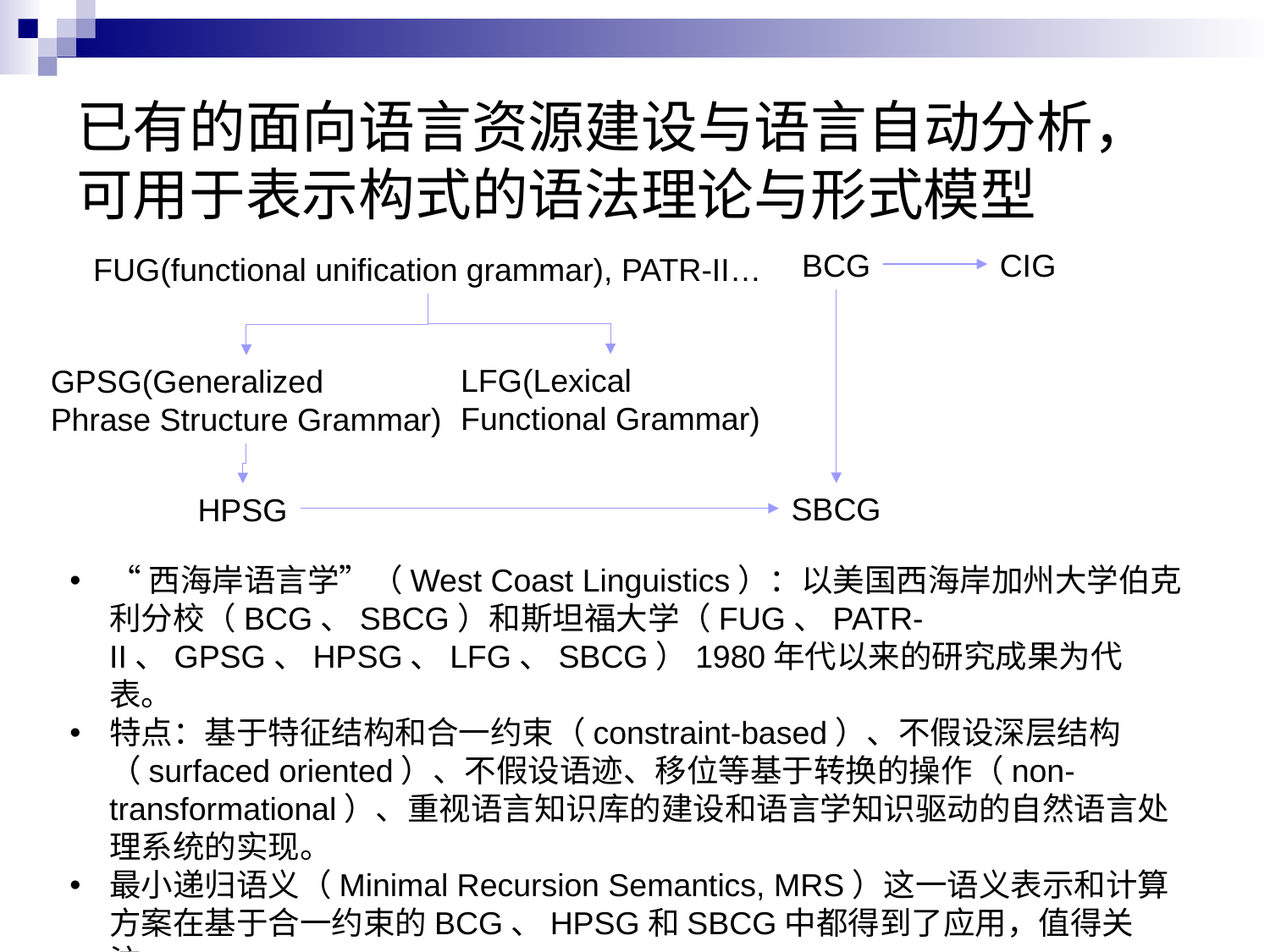

# 已有的面向语言资源建设与语言自动分析，可用于表示构式的语法理论与形式模型
CIG
BCG
FUG(functional unification grammar), PATR-II…
LFG(Lexical
Functional Grammar)
GPSG(Generalized
Phrase Structure Grammar)
SBCG
HPSG
“西海岸语言学”（West Coast Linguistics）：以美国西海岸加州大学伯克利分校（BCG、SBCG）和斯坦福大学（FUG、PATR-II、GPSG、HPSG、LFG、SBCG）1980年代以来的研究成果为代表。
特点：基于特征结构和合一约束（constraint-based）、不假设深层结构（surfaced oriented）、不假设语迹、移位等基于转换的操作（non-transformational）、重视语言知识库的建设和语言学知识驱动的自然语言处理系统的实现。
最小递归语义（Minimal Recursion Semantics, MRS）这一语义表示和计算方案在基于合一约束的BCG、HPSG和SBCG中都得到了应用，值得关注。